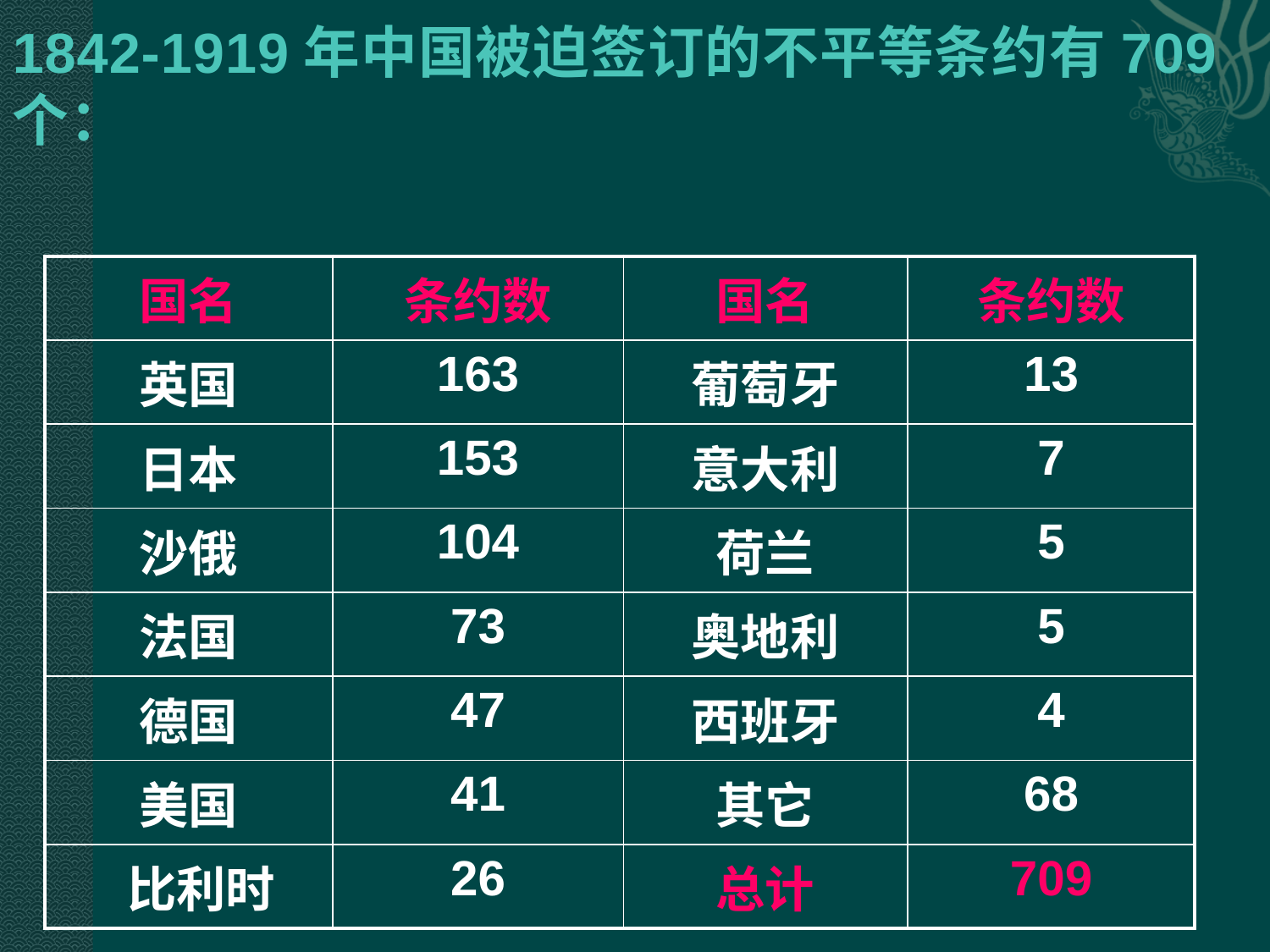

# 1842-1919年中国被迫签订的不平等条约有709个：
| 国名 | 条约数 | 国名 | 条约数 |
| --- | --- | --- | --- |
| 英国 | 163 | 葡萄牙 | 13 |
| 日本 | 153 | 意大利 | 7 |
| 沙俄 | 104 | 荷兰 | 5 |
| 法国 | 73 | 奥地利 | 5 |
| 德国 | 47 | 西班牙 | 4 |
| 美国 | 41 | 其它 | 68 |
| 比利时 | 26 | 总计 | 709 |